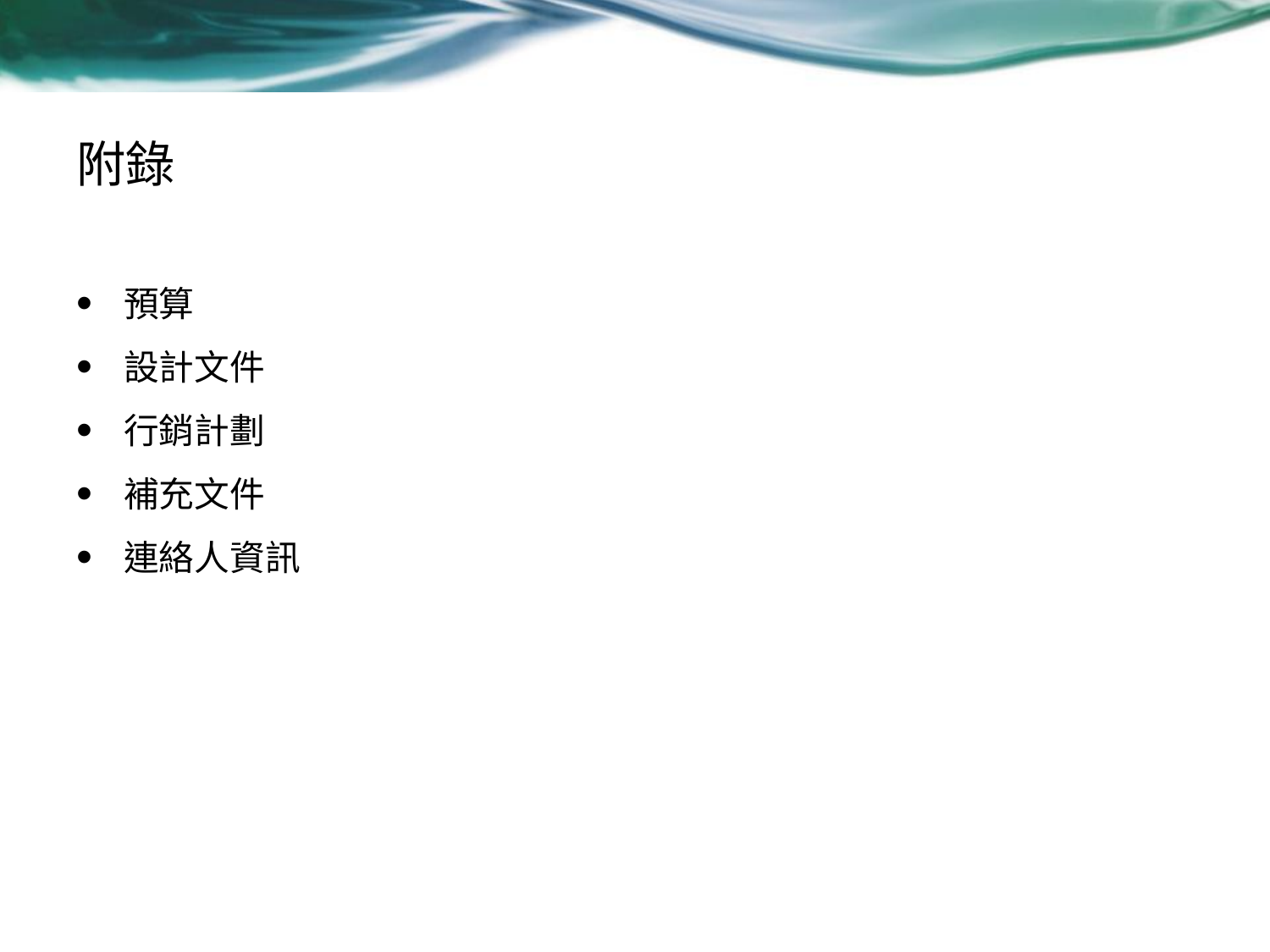

# 附錄
預算
設計文件
行銷計劃
補充文件
連絡人資訊